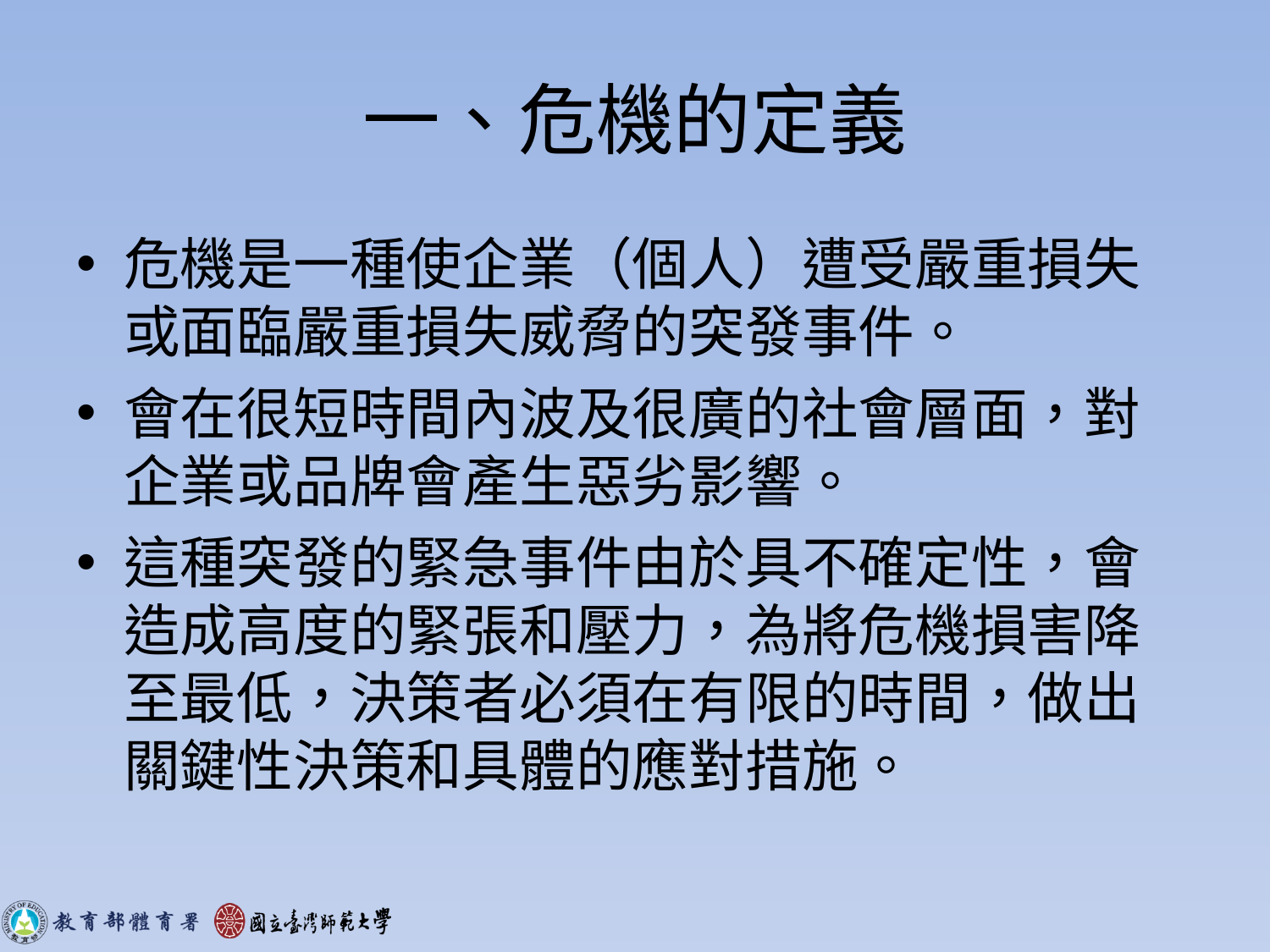

# 一、危機的定義
危機是一種使企業（個人）遭受嚴重損失或面臨嚴重損失威脅的突發事件。
會在很短時間內波及很廣的社會層面，對企業或品牌會產生惡劣影響。
這種突發的緊急事件由於具不確定性，會造成高度的緊張和壓力，為將危機損害降至最低，決策者必須在有限的時間，做出關鍵性決策和具體的應對措施。